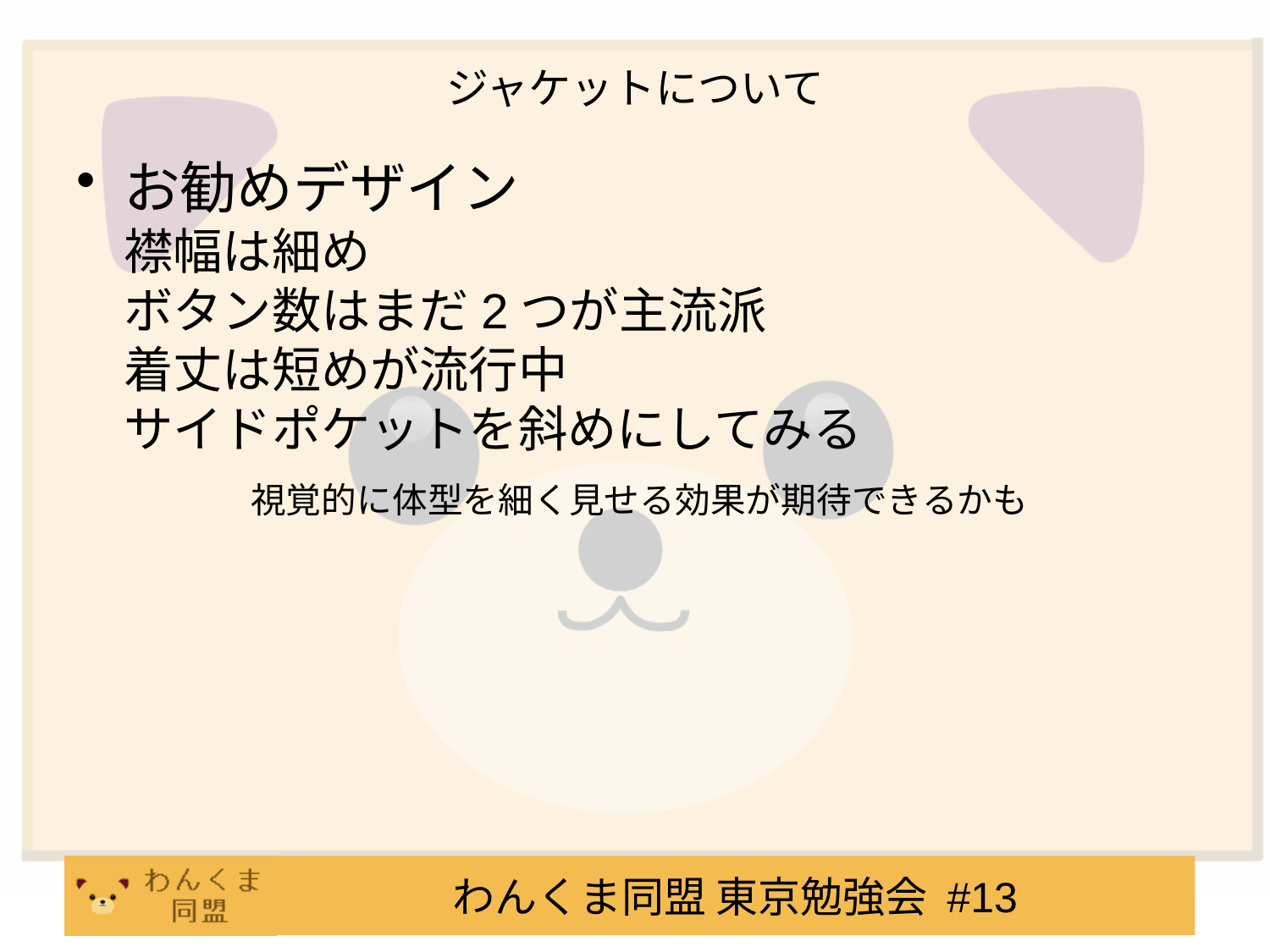

# ジャケットについて
お勧めデザイン
襟幅は細め
ボタン数はまだ2つが主流派
着丈は短めが流行中
サイドポケットを斜めにしてみる
	視覚的に体型を細く見せる効果が期待できるかも